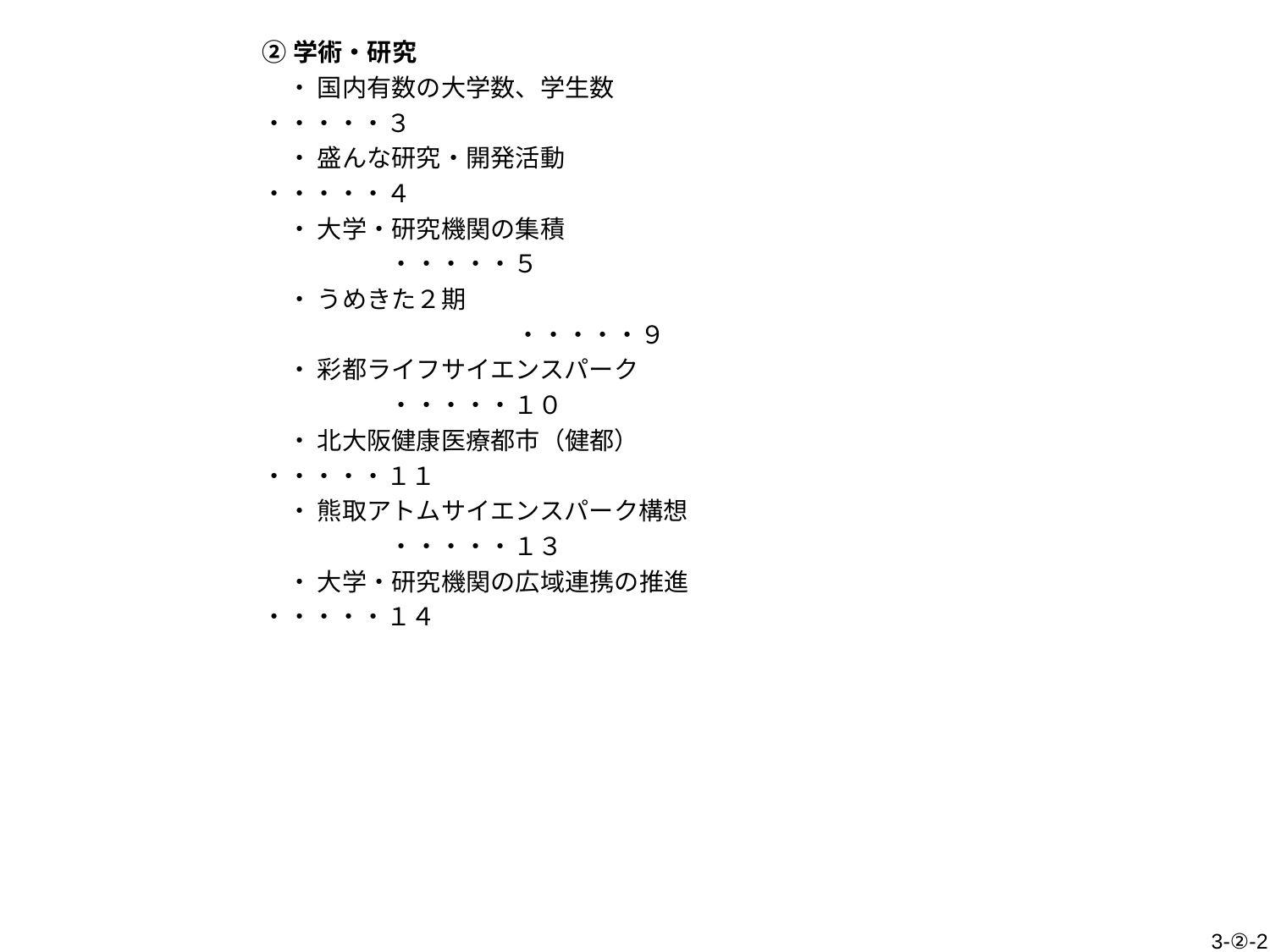

②学術・研究
　・ 国内有数の大学数、学生数				・・・・・３
　・ 盛んな研究・開発活動　　　　　　　　　　　		・・・・・４
　・ 大学・研究機関の集積 					・・・・・５
　・ うめきた２期							・・・・・９
　・ 彩都ライフサイエンスパーク					・・・・・１０
　・ 北大阪健康医療都市（健都）				・・・・・１１
　・ 熊取アトムサイエンスパーク構想				・・・・・１３
　・ 大学・研究機関の広域連携の推進			・・・・・１４
3-②-2